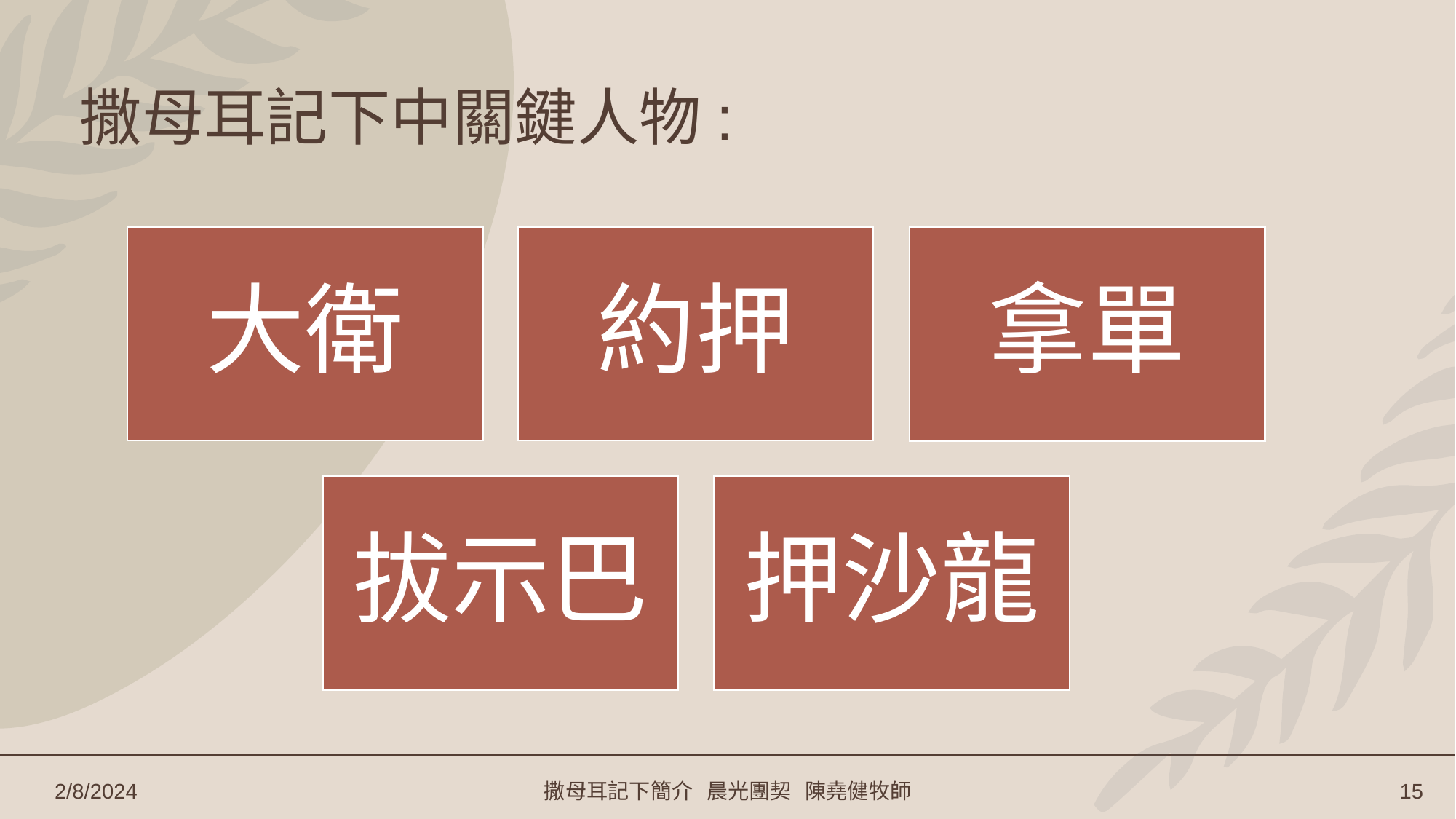

# 撒母耳記下中關鍵人物:
約押
大衛
拿單
拔示巴
押沙龍
2/8/2024
撒母耳記下簡介  晨光團契  陳堯健牧師
15